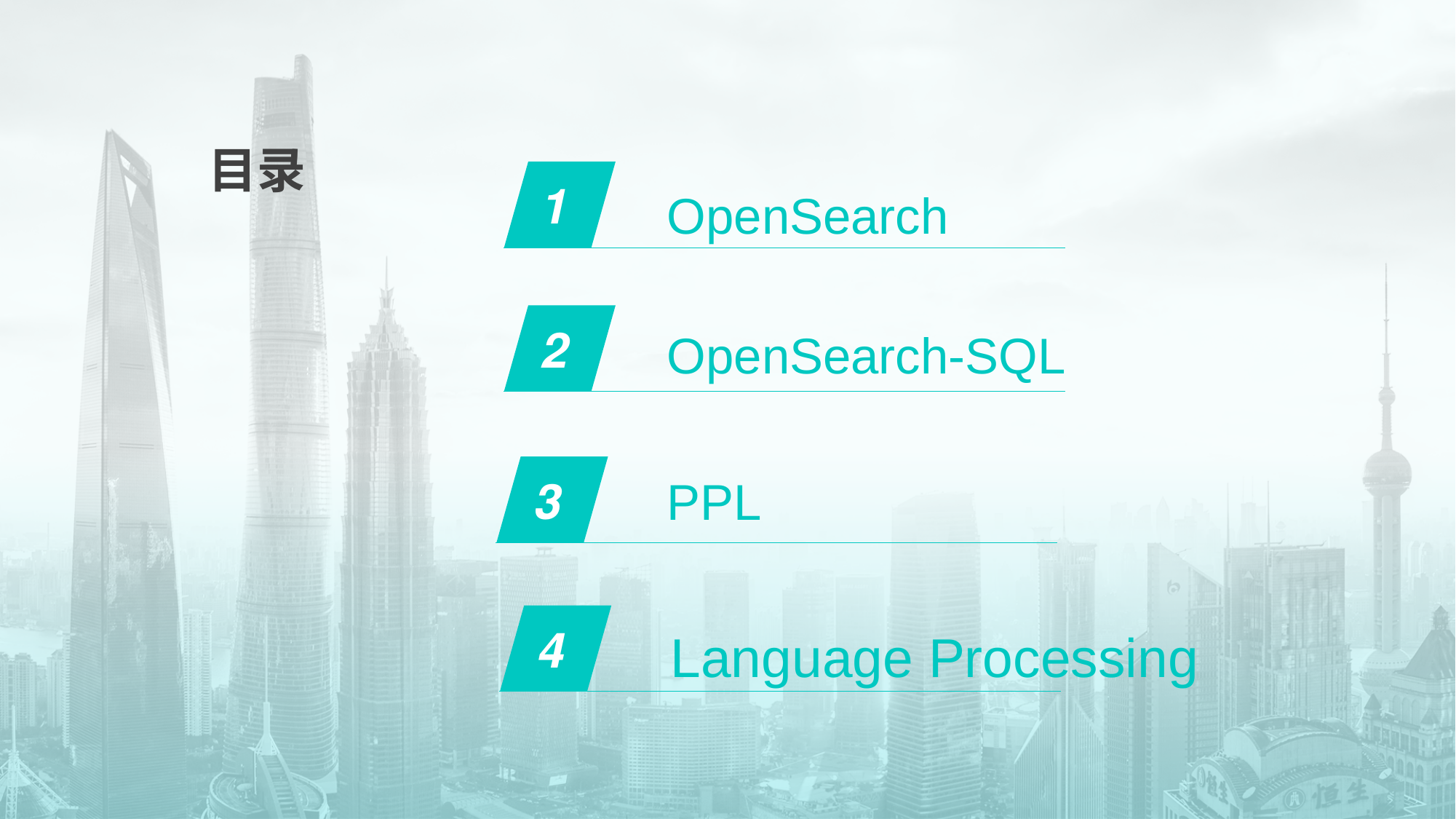

目录

1

OpenSearch
OpenSearch-SQL

2

PPL

3

4

Language Processing